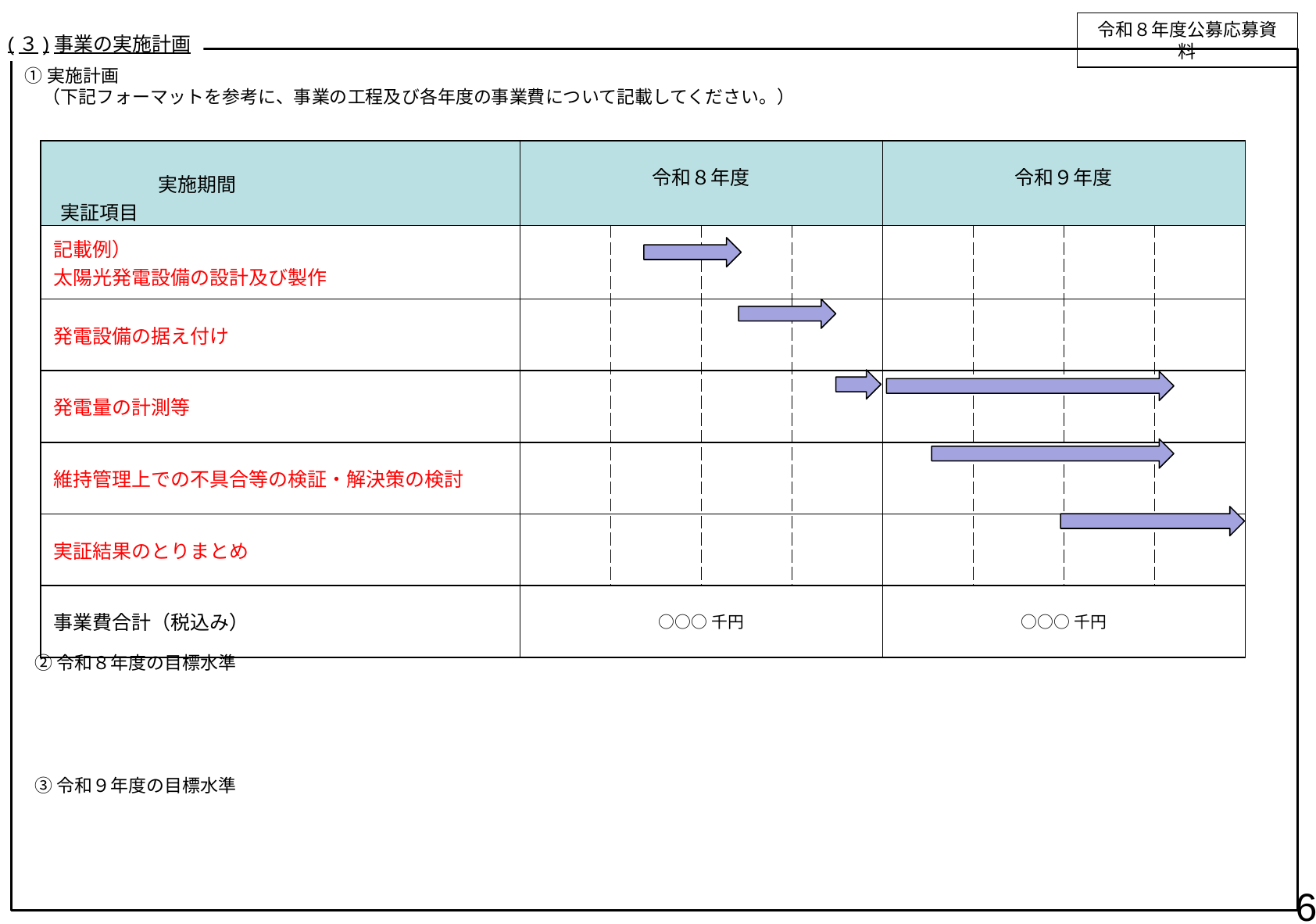

令和８年度公募応募資料
(３)事業の実施計画

①実施計画
　（下記フォーマットを参考に、事業の工程及び各年度の事業費について記載してください。）
| 実施期間 　実証項目 | 令和８年度 |  |  |  | 令和９年度 |  |  |  |
| --- | --- | --- | --- | --- | --- | --- | --- | --- |
| 記載例） 太陽光発電設備の設計及び製作 |  |  |  |  |  |  |  |  |
| 発電設備の据え付け |  |  |  |  |  |  |  |  |
| 発電量の計測等 |  |  |  |  |  |  |  |  |
| 維持管理上での不具合等の検証・解決策の検討 |  |  |  |  |  |  |  |  |
| 実証結果のとりまとめ |  |  |  |  |  |  |  |  |
| 事業費合計（税込み） | ○○○千円 |  |  |  | ○○○千円 |  |  |  |

②令和８年度の目標水準
③令和９年度の目標水準
6